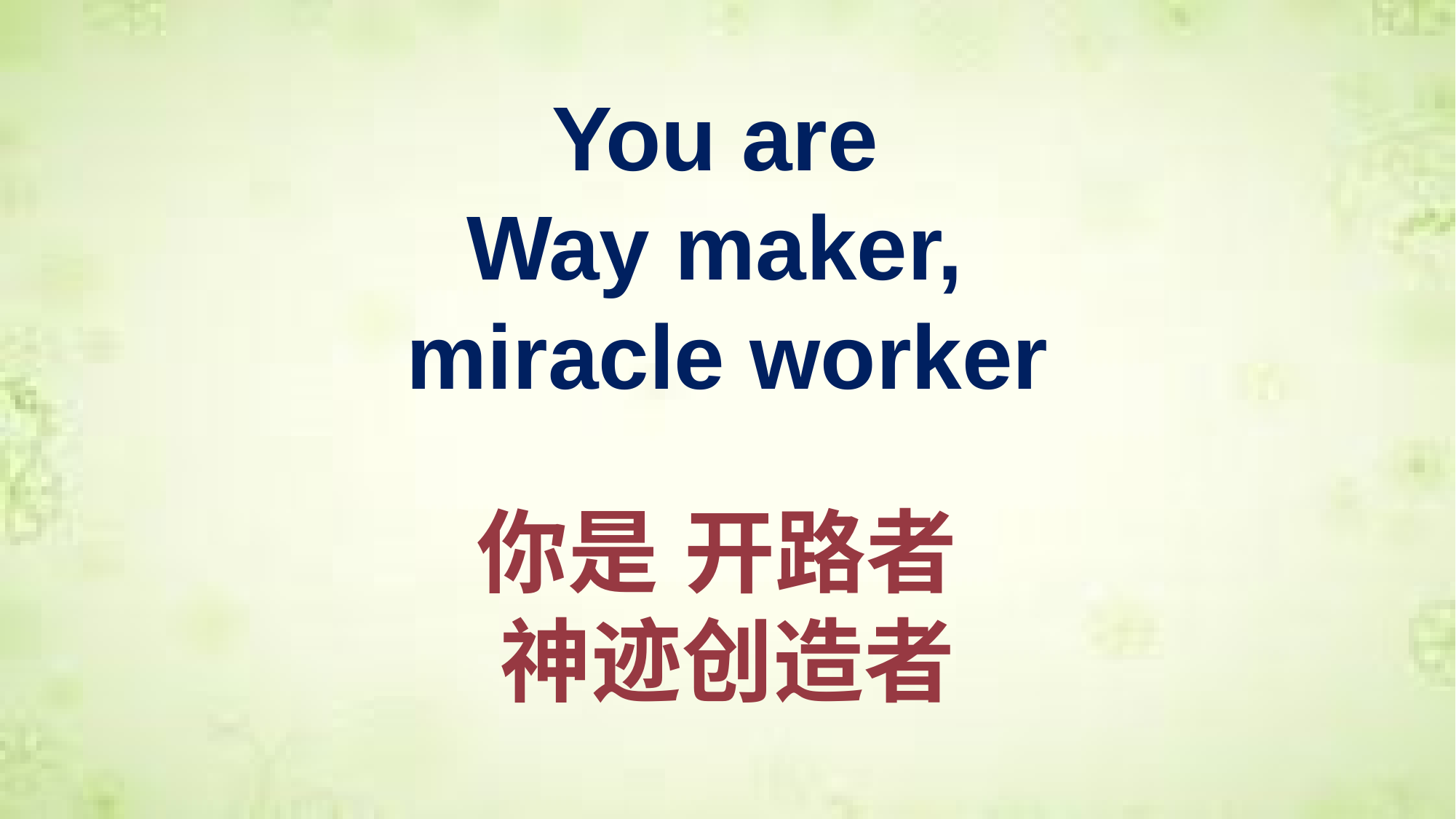

You are
Way maker,
miracle worker

你是 开路者
神迹创造者